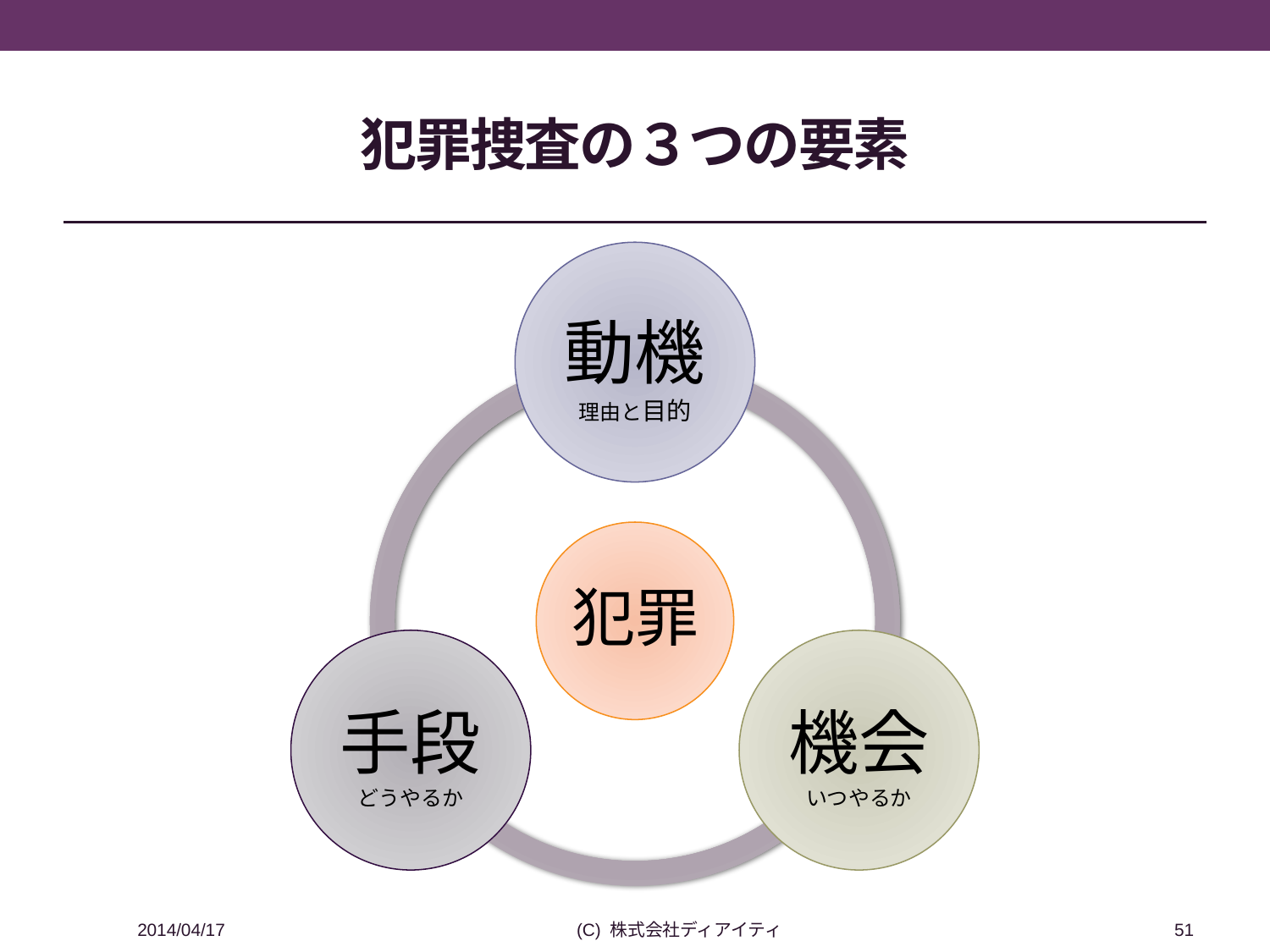

# 犯罪捜査の３つの要素
犯罪
動機
理由と目的
機会
いつやるか
手段どうやるか
2014/04/17
(C) 株式会社ディアイティ
51